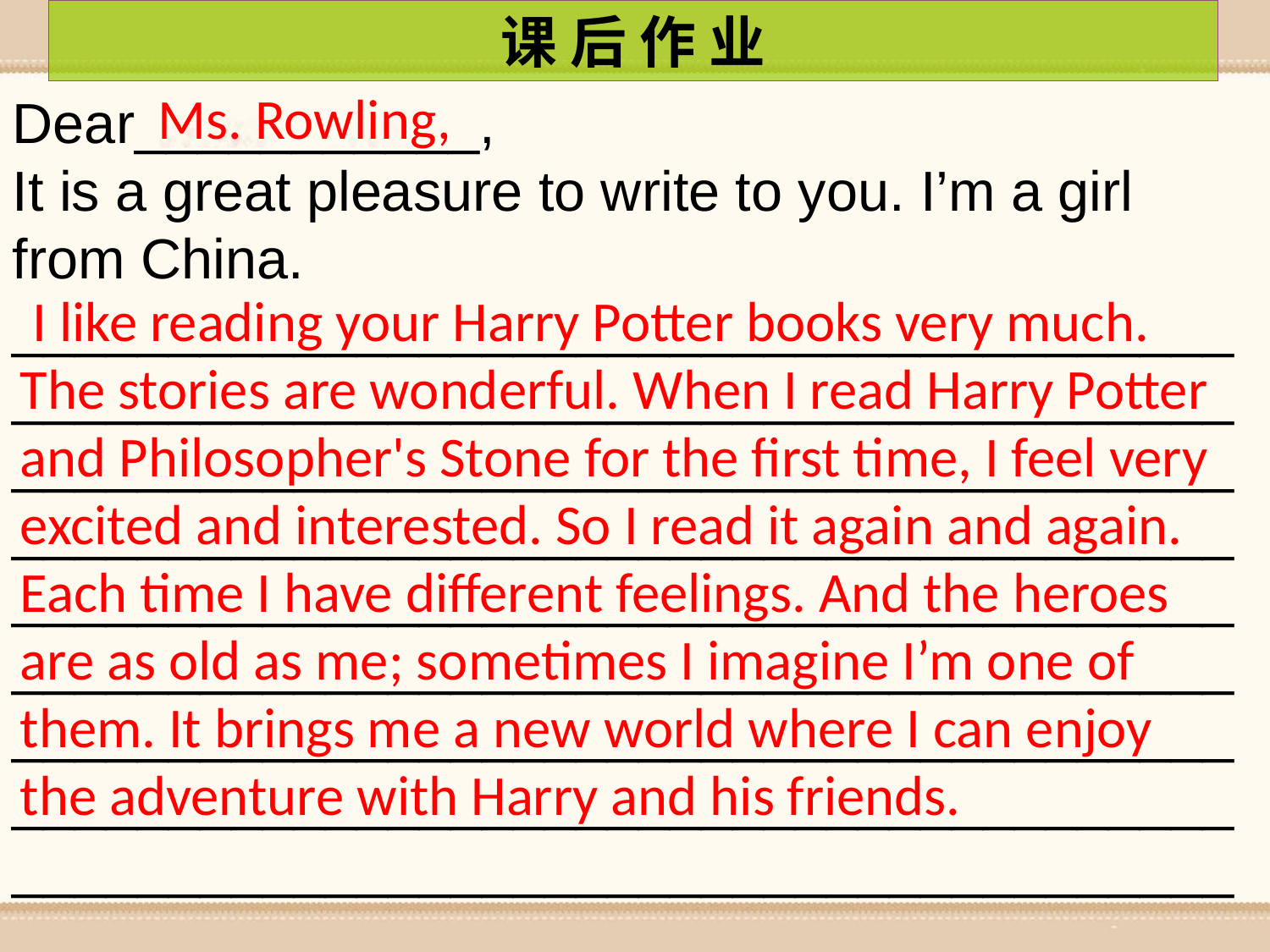

课 后 作 业
Ms. Rowling,
Dear___________,
It is a great pleasure to write to you. I’m a girl from China.
_______________________________________________________________________________________________________________________________________________________________________________________________________________________________________________________________________________________________________________________________________________________________
 I like reading your Harry Potter books very much. The stories are wonderful. When I read Harry Potter and Philosopher's Stone for the first time, I feel very excited and interested. So I read it again and again. Each time I have different feelings. And the heroes are as old as me; sometimes I imagine I’m one of them. It brings me a new world where I can enjoy the adventure with Harry and his friends.